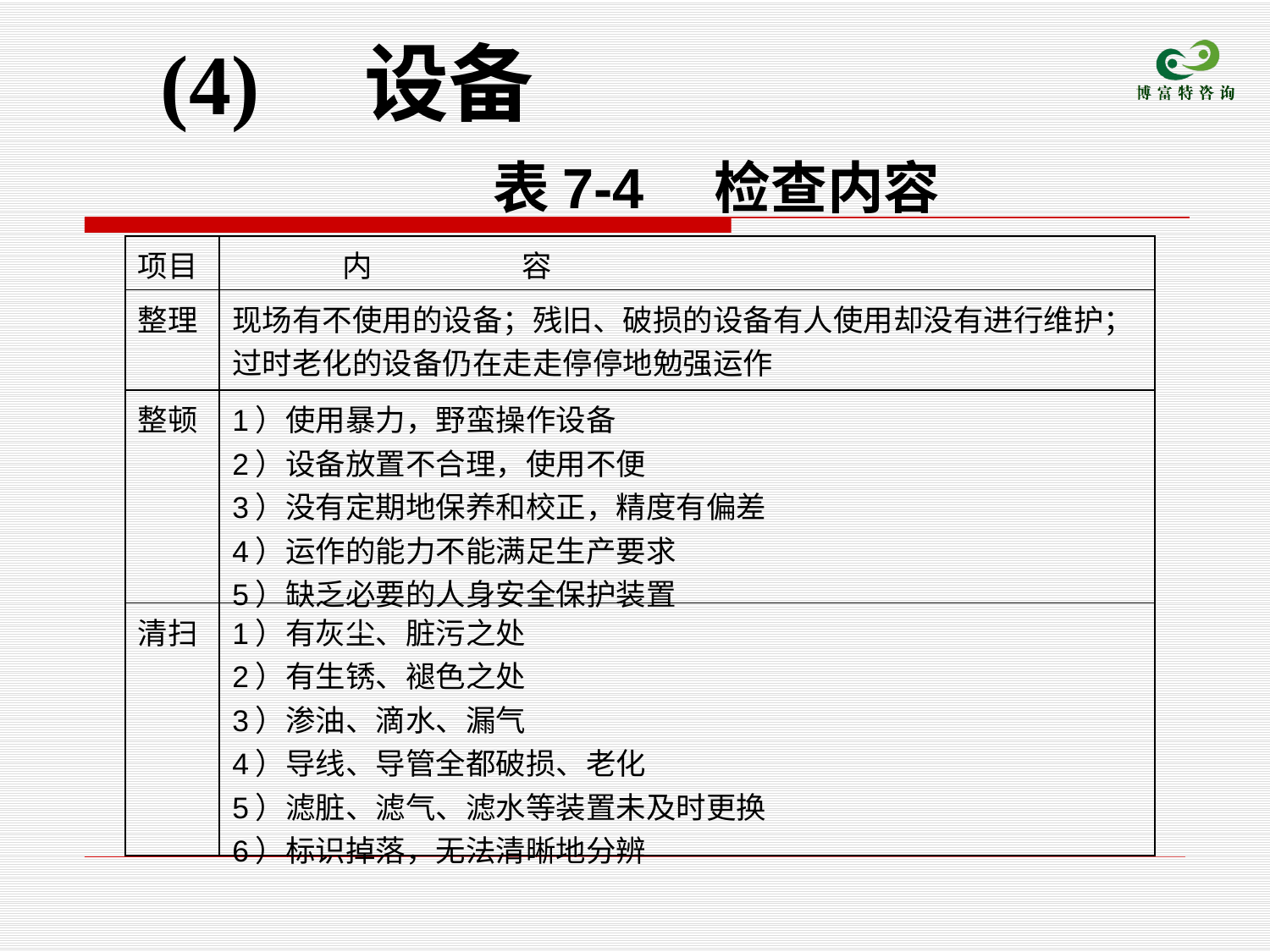

(4)　设备

                         表7-4　检查内容
| 项目 | 内 容 |
| --- | --- |
| 整理 | 现场有不使用的设备；残旧、破损的设备有人使用却没有进行维护；过时老化的设备仍在走走停停地勉强运作 |
| 整顿 | 1）使用暴力，野蛮操作设备 2）设备放置不合理，使用不便 3）没有定期地保养和校正，精度有偏差 4）运作的能力不能满足生产要求 5）缺乏必要的人身安全保护装置 |
| 清扫 | 1）有灰尘、脏污之处 2）有生锈、褪色之处 3）渗油、滴水、漏气 4）导线、导管全都破损、老化 5）滤脏、滤气、滤水等装置未及时更换 6）标识掉落，无法清晰地分辨 |

239